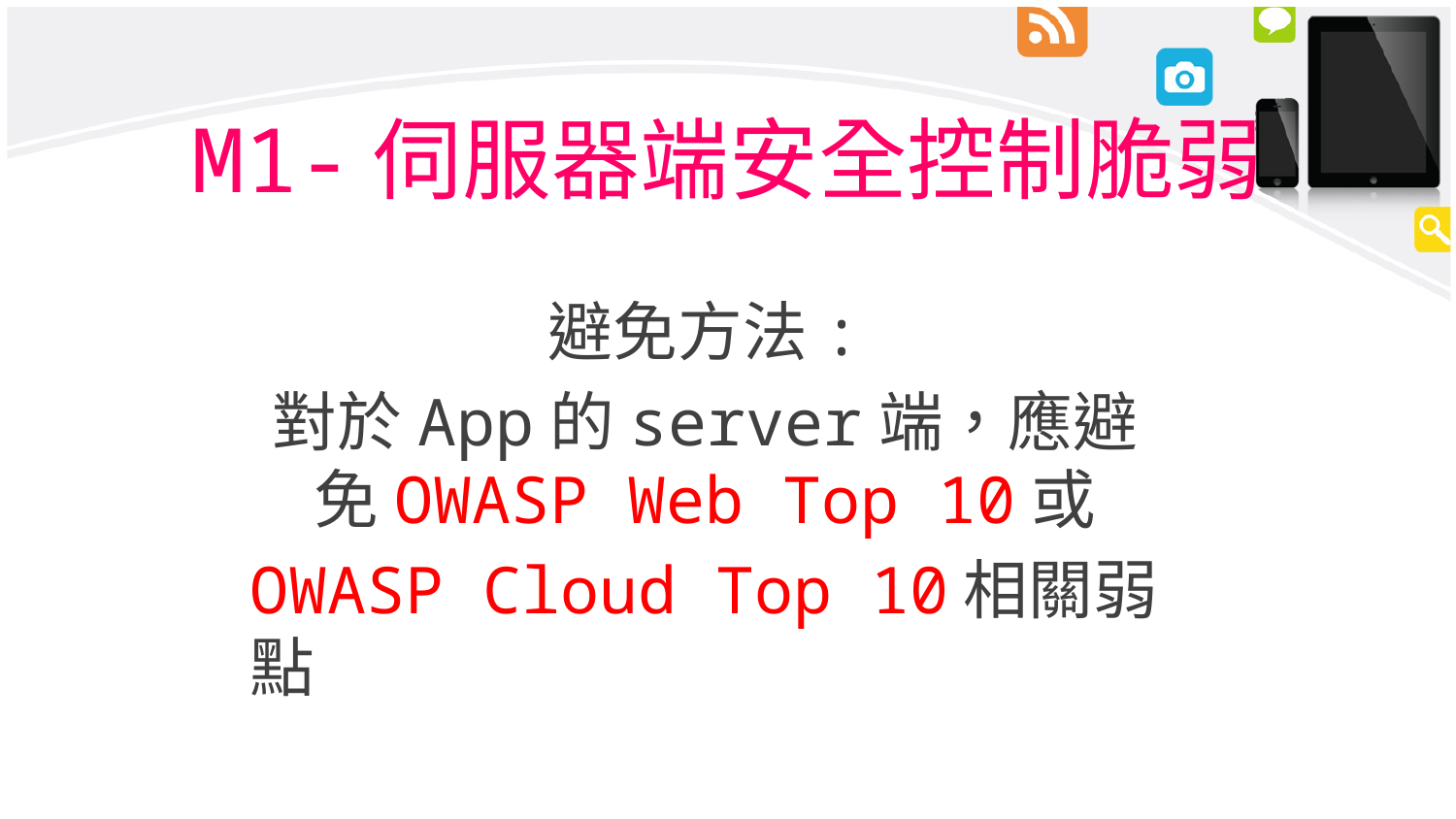

# M1-伺服器端安全控制脆弱
避免方法:
對於App的server端，應避免OWASP Web Top 10或
OWASP Cloud Top 10相關弱點